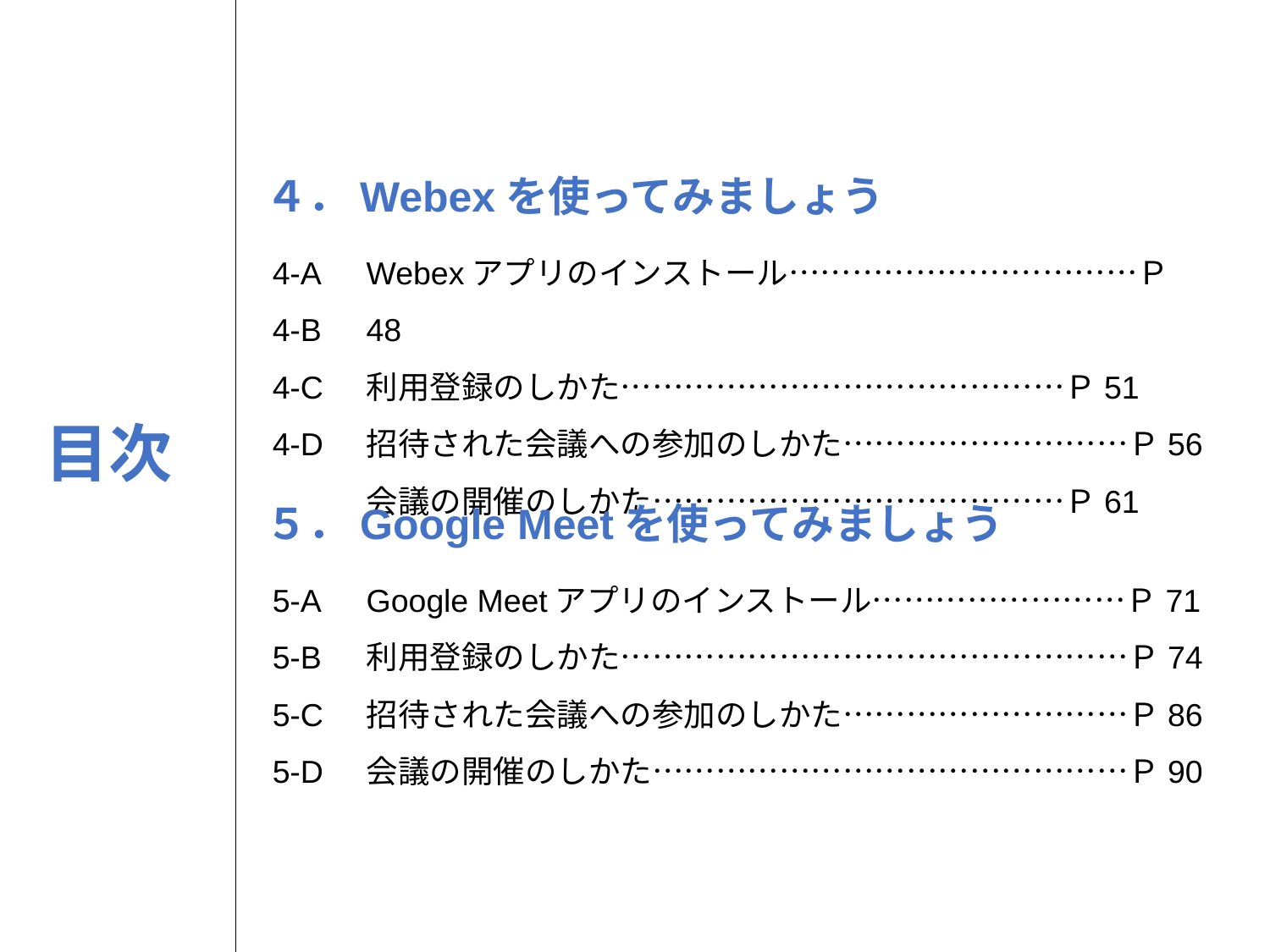

４．Webexを使ってみましょう
4-A
4-B
4-C
4-D
Webexアプリのインストール……………………………Ｐ48
利用登録のしかた……………………………………Ｐ51
招待された会議への参加のしかた………………………Ｐ56
会議の開催のしかた…………………………………Ｐ61
５．Google Meetを使ってみましょう
5-A
5-B
5-C
5-D
Google Meetアプリのインストール……………………Ｐ71
利用登録のしかた…………………………………………Ｐ74
招待された会議への参加のしかた………………………Ｐ86
会議の開催のしかた………………………………………Ｐ90